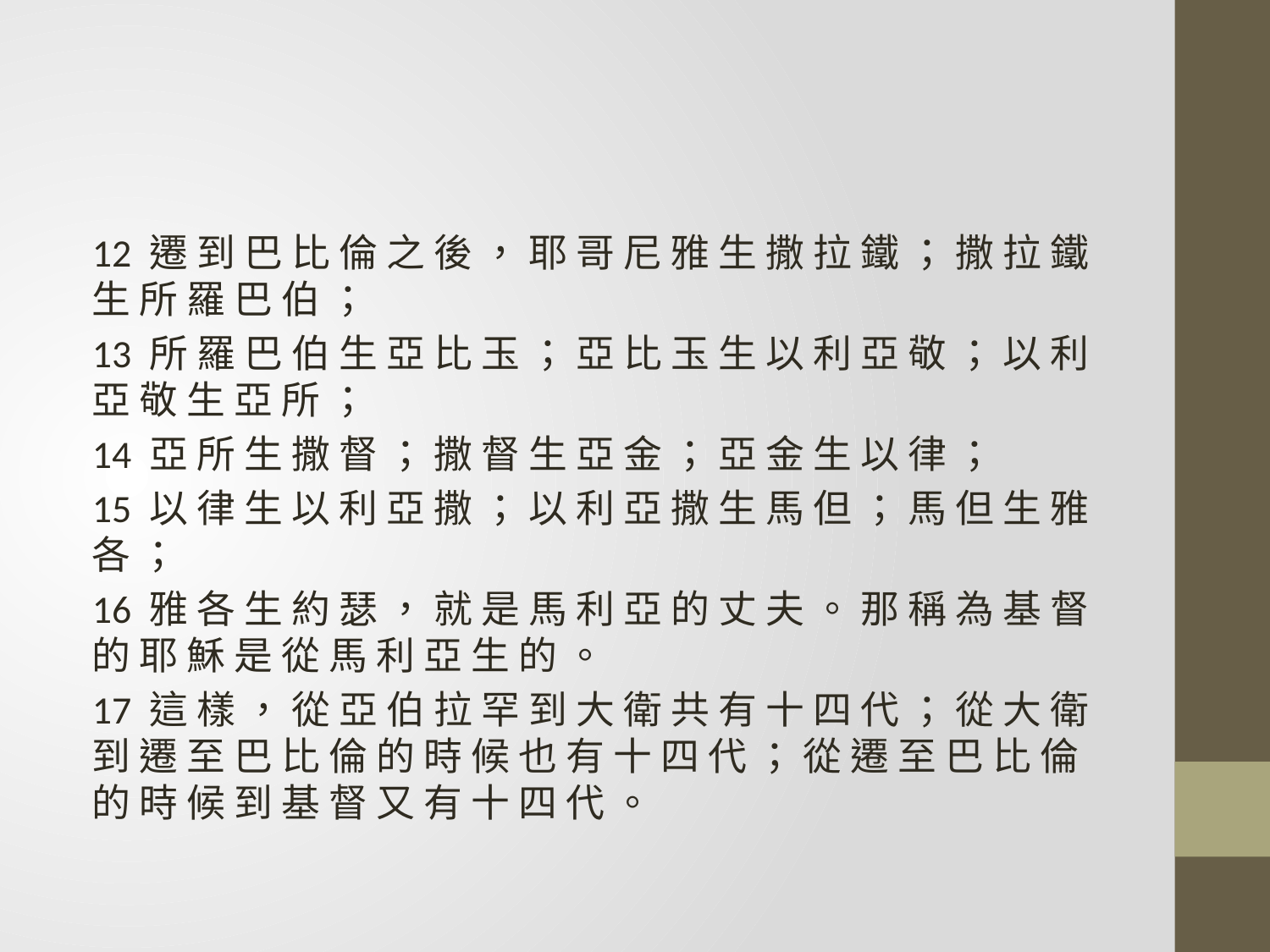

#
12 遷 到 巴 比 倫 之 後 ， 耶 哥 尼 雅 生 撒 拉 鐵 ； 撒 拉 鐵 生 所 羅 巴 伯 ；
13 所 羅 巴 伯 生 亞 比 玉 ； 亞 比 玉 生 以 利 亞 敬 ； 以 利 亞 敬 生 亞 所 ；
14 亞 所 生 撒 督 ； 撒 督 生 亞 金 ； 亞 金 生 以 律 ；
15 以 律 生 以 利 亞 撒 ； 以 利 亞 撒 生 馬 但 ； 馬 但 生 雅 各 ；
16 雅 各 生 約 瑟 ， 就 是 馬 利 亞 的 丈 夫 。 那 稱 為 基 督 的 耶 穌 是 從 馬 利 亞 生 的 。
17 這 樣 ， 從 亞 伯 拉 罕 到 大 衛 共 有 十 四 代 ； 從 大 衛 到 遷 至 巴 比 倫 的 時 候 也 有 十 四 代 ； 從 遷 至 巴 比 倫 的 時 候 到 基 督 又 有 十 四 代 。